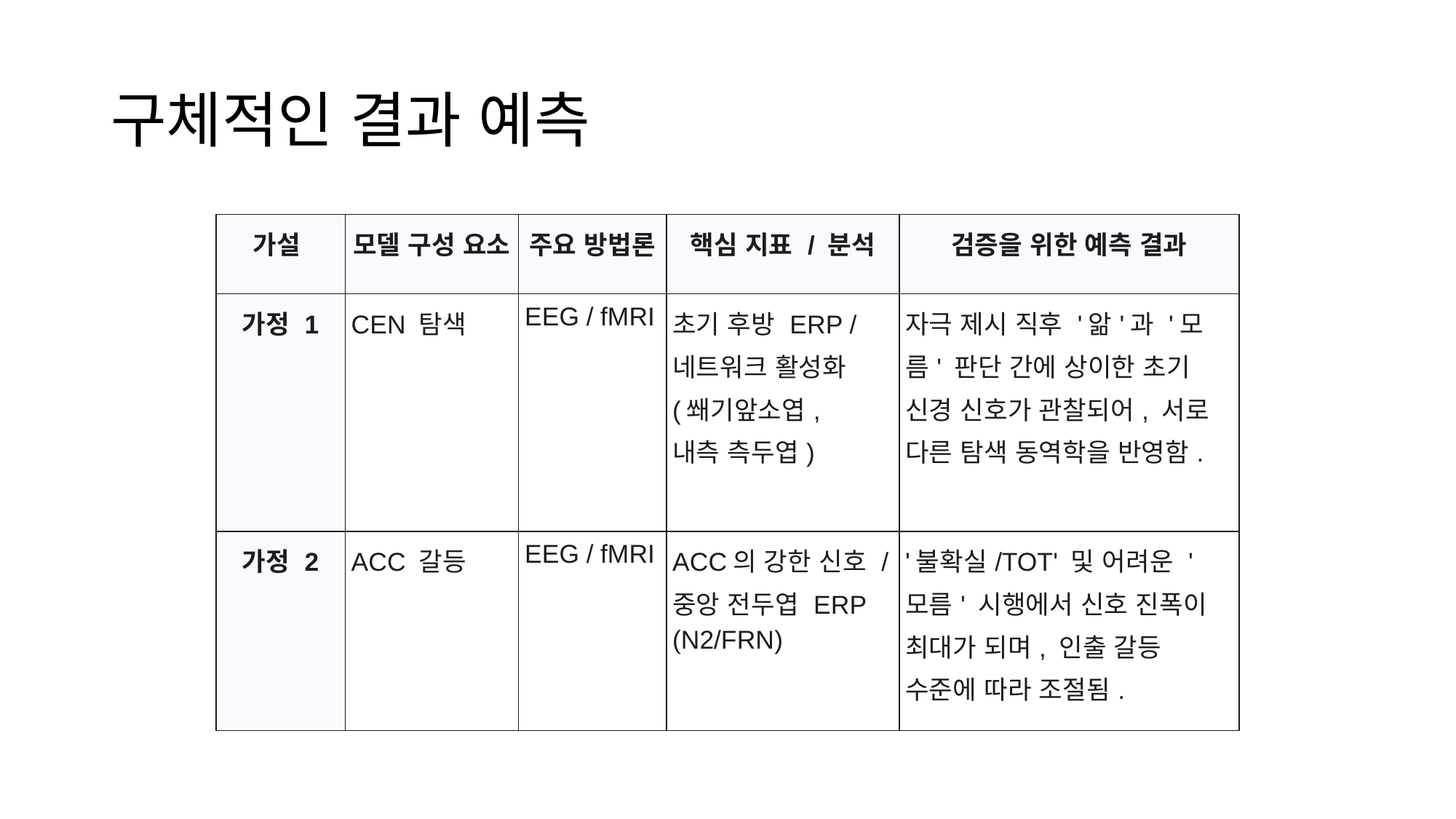

# 구체적인 결과 예측
| 가설 | 모델 구성 요소 | 주요 방법론 | 핵심 지표 / 분석 | 검증을 위한 예측 결과 |
| --- | --- | --- | --- | --- |
| 가정 1 | CEN 탐색 | EEG / fMRI | 초기 후방 ERP / 네트워크 활성화 (쐐기앞소엽, 내측 측두엽) | 자극 제시 직후 '앎'과 '모름' 판단 간에 상이한 초기 신경 신호가 관찰되어, 서로 다른 탐색 동역학을 반영함. |
| 가정 2 | ACC 갈등 | EEG / fMRI | ACC의 강한 신호 / 중앙 전두엽 ERP (N2/FRN) | '불확실/TOT' 및 어려운 '모름' 시행에서 신호 진폭이 최대가 되며, 인출 갈등 수준에 따라 조절됨. |